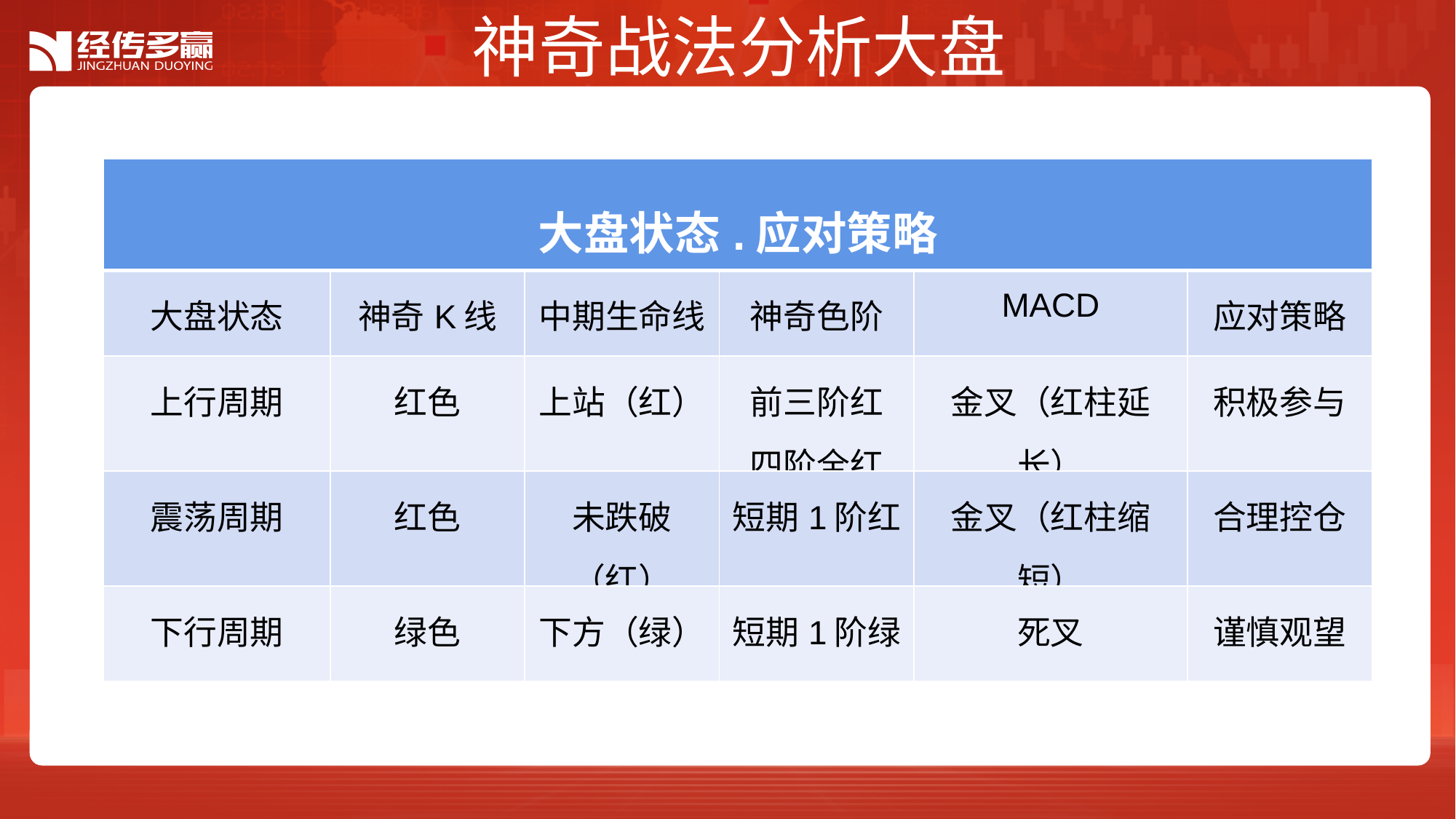

神奇战法分析大盘
| 大盘状态.应对策略 |  |  |  |  |  |
| --- | --- | --- | --- | --- | --- |
| 大盘状态 | 神奇K线 | 中期生命线 | 神奇色阶 | MACD | 应对策略 |
| 上行周期 | 红色 | 上站（红） | 前三阶红 四阶全红 | 金叉（红柱延长） | 积极参与 |
| 震荡周期 | 红色 | 未跌破（红） | 短期1阶红 | 金叉（红柱缩短） | 合理控仓 |
| 下行周期 | 绿色 | 下方（绿） | 短期1阶绿 | 死叉 | 谨慎观望 |